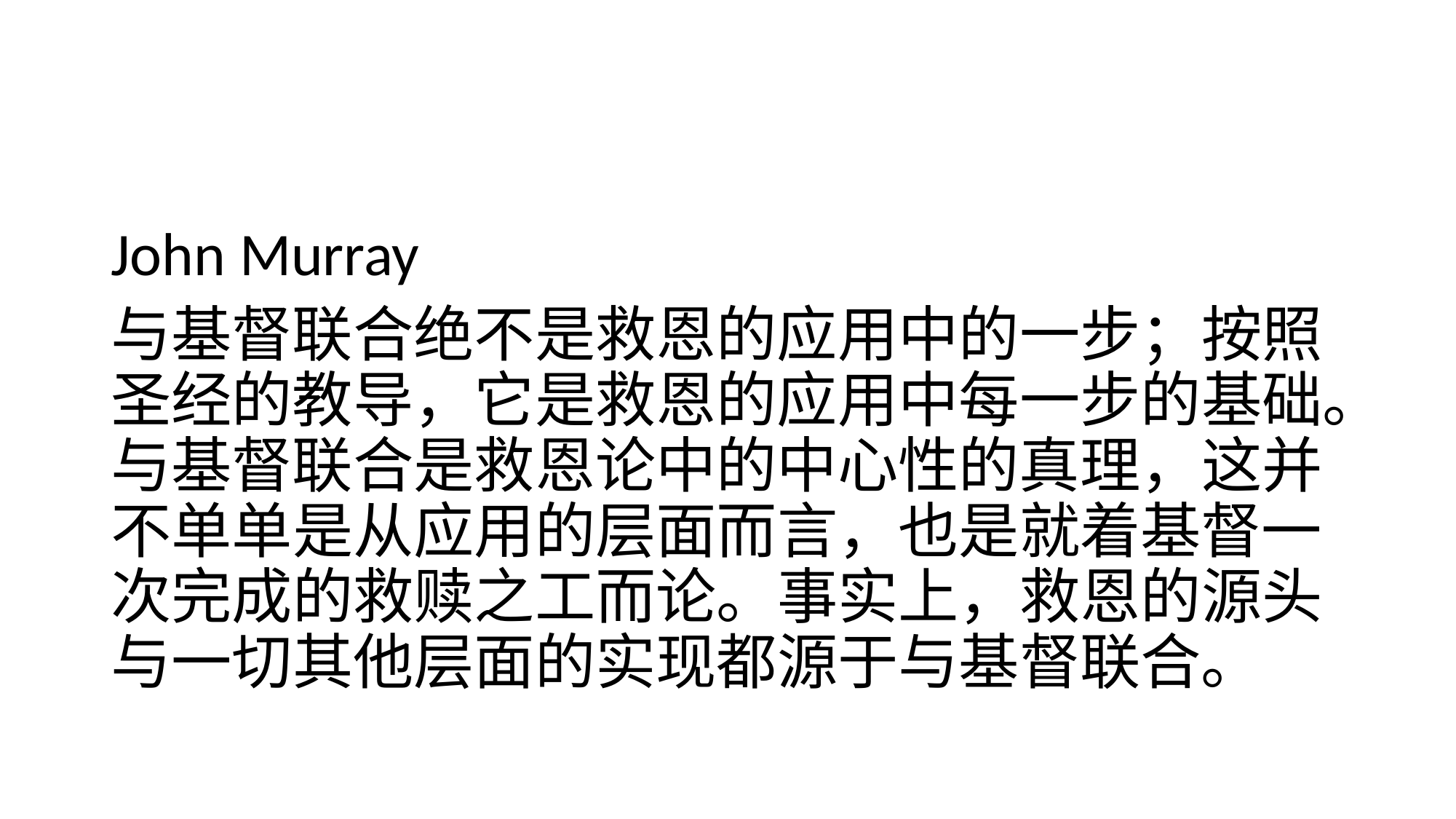

#
John Murray
与基督联合绝不是救恩的应用中的一步；按照圣经的教导，它是救恩的应用中每一步的基础。与基督联合是救恩论中的中心性的真理，这并不单单是从应用的层面而言，也是就着基督一次完成的救赎之工而论。事实上，救恩的源头与一切其他层面的实现都源于与基督联合。